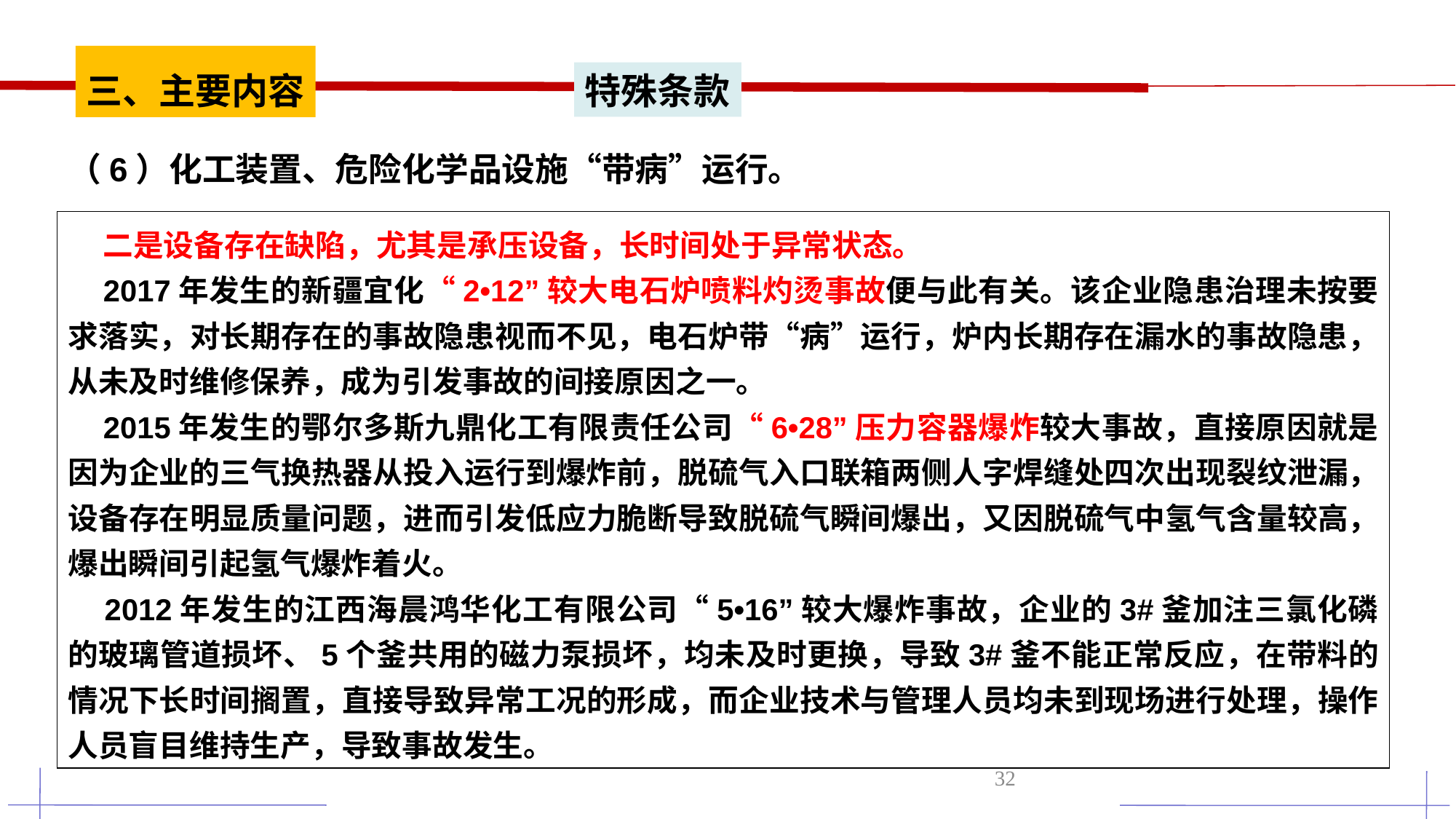

三、主要内容
特殊条款
（6）化工装置、危险化学品设施“带病”运行。
    二是设备存在缺陷，尤其是承压设备，长时间处于异常状态。
    2017年发生的新疆宜化“2•12”较大电石炉喷料灼烫事故便与此有关。该企业隐患治理未按要求落实，对长期存在的事故隐患视而不见，电石炉带“病”运行，炉内长期存在漏水的事故隐患，从未及时维修保养，成为引发事故的间接原因之一。
    2015年发生的鄂尔多斯九鼎化工有限责任公司“6•28”压力容器爆炸较大事故，直接原因就是因为企业的三气换热器从投入运行到爆炸前，脱硫气入口联箱两侧人字焊缝处四次出现裂纹泄漏，设备存在明显质量问题，进而引发低应力脆断导致脱硫气瞬间爆出，又因脱硫气中氢气含量较高，爆出瞬间引起氢气爆炸着火。
    2012年发生的江西海晨鸿华化工有限公司“5•16”较大爆炸事故，企业的3#釜加注三氯化磷的玻璃管道损坏、5个釜共用的磁力泵损坏，均未及时更换，导致3#釜不能正常反应，在带料的情况下长时间搁置，直接导致异常工况的形成，而企业技术与管理人员均未到现场进行处理，操作人员盲目维持生产，导致事故发生。
32